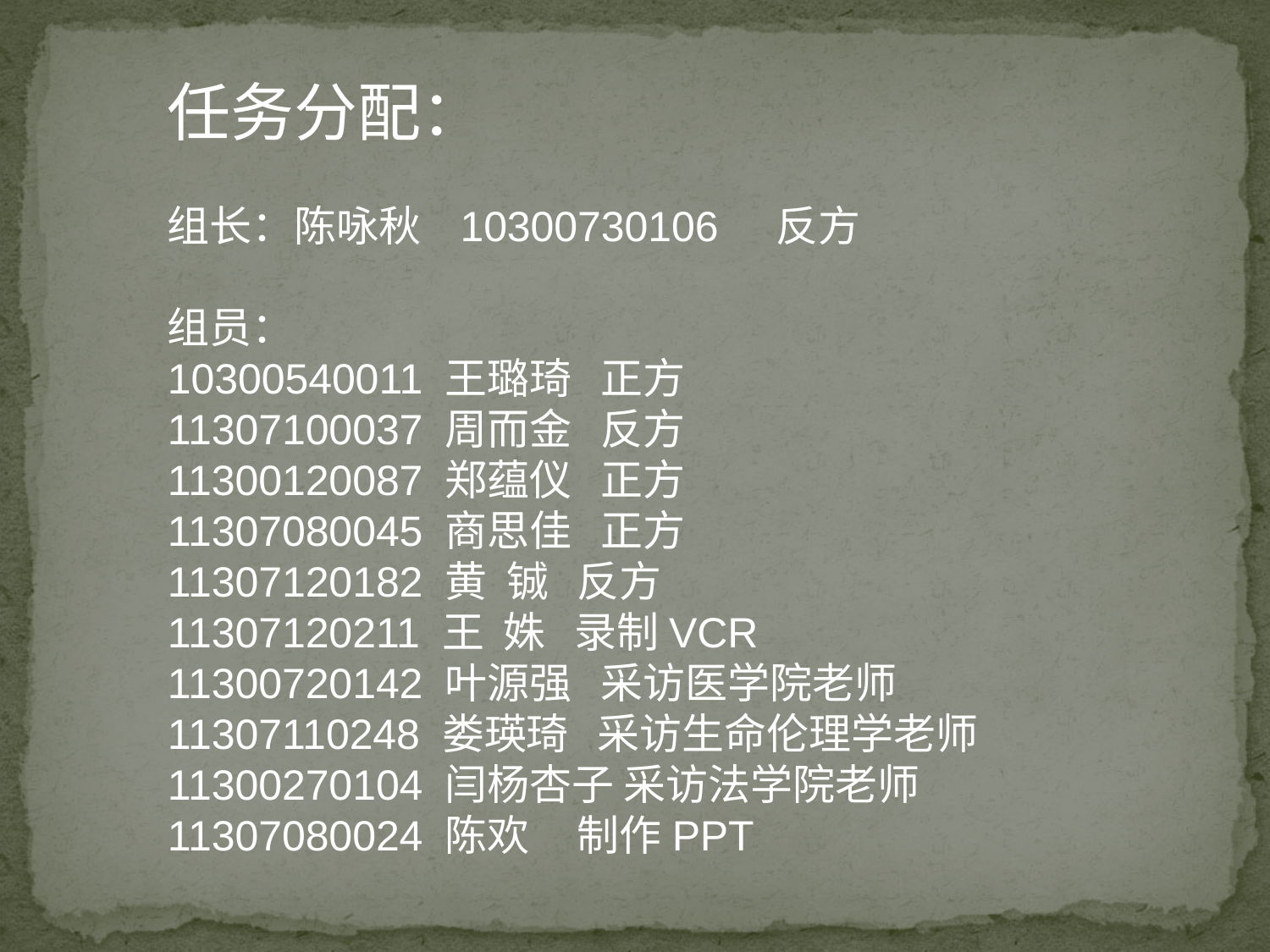

任务分配：

组长：陈咏秋   10300730106    反方

组员：
10300540011 王璐琦   正方
11307100037 周而金   反方
11300120087 郑蕴仪   正方
11307080045 商思佳   正方
11307120182 黄  铖   反方
11307120211 王  姝   录制VCR
11300720142 叶源强   采访医学院老师
11307110248 娄瑛琦   采访生命伦理学老师
11300270104 闫杨杏子 采访法学院老师
11307080024 陈欢     制作PPT